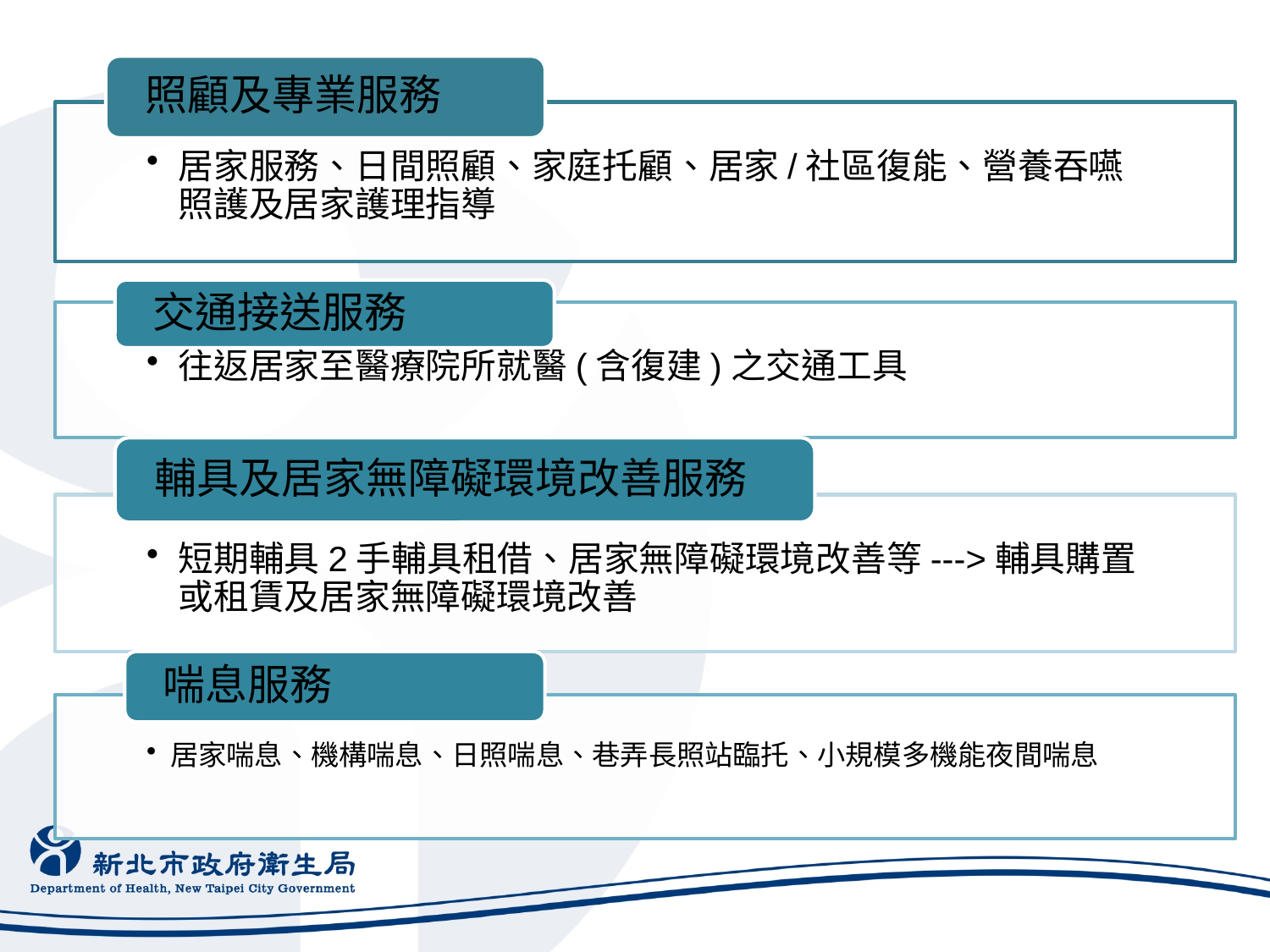

居家服務、日間照顧、家庭托顧、居家/社區復能、營養吞嚥照護及居家護理指導
照顧及專業服務
往返居家至醫療院所就醫(含復建)之交通工具
交通接送服務
短期輔具2手輔具租借、居家無障礙環境改善等--->輔具購置或租賃及居家無障礙環境改善
輔具及居家無障礙環境改善服務
居家喘息、機構喘息、日照喘息、巷弄長照站臨托、小規模多機能夜間喘息
喘息服務